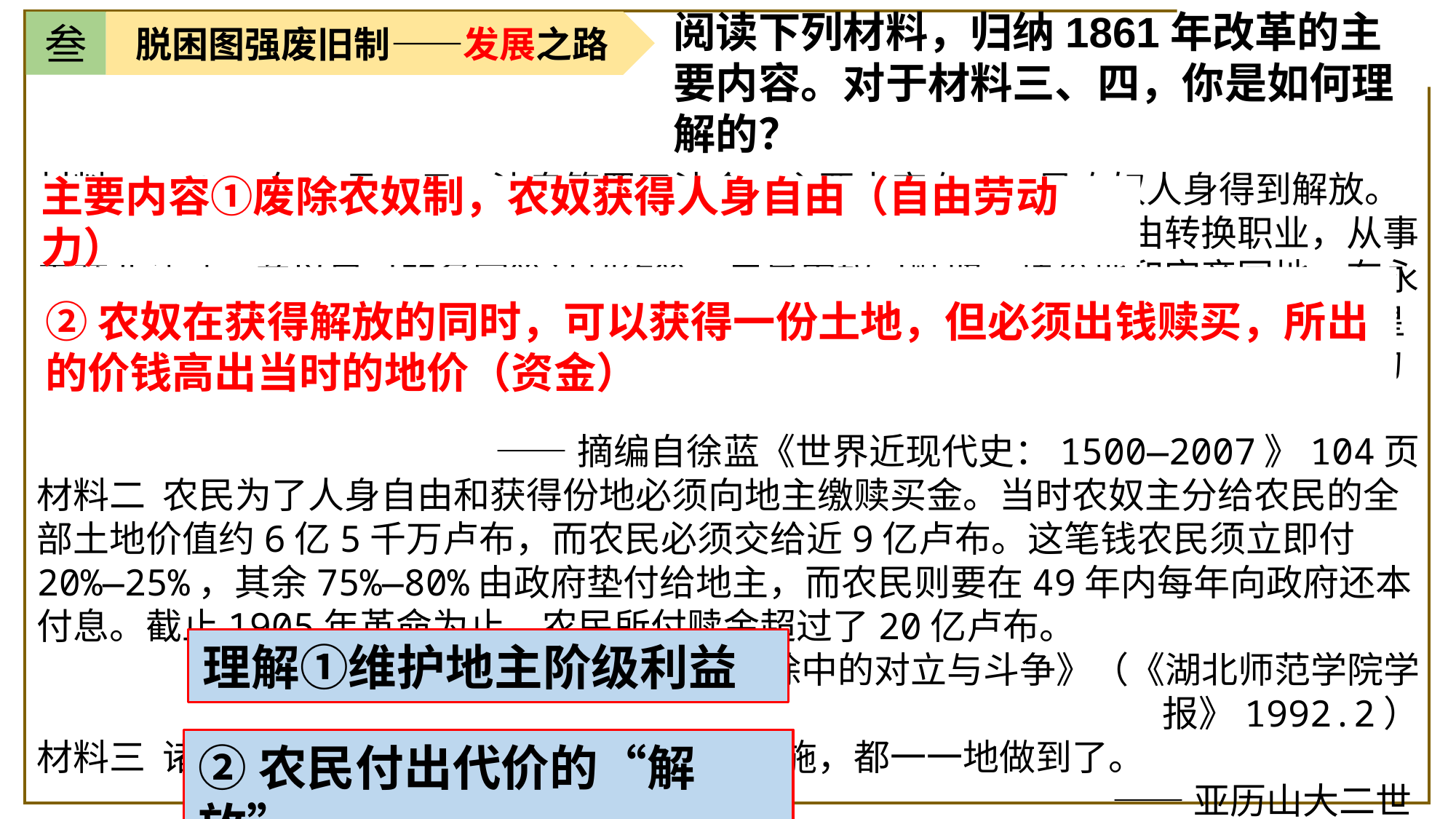

阅读下列材料，归纳1861年改革的主要内容。对于材料三、四，你是如何理解的？

叁
脱困图强废旧制——发展之路
材料一  1861年3月5日，沙皇签署了法令。主要内容有：一是农奴人身得到解放。他们可以自由处理个人和家庭事务，有权拥有动产和不动产，可以自由转换职业，从事工商业活动，并以自己的名字签订契约等。二是农奴可赎取一块份地和宅旁园地，有永久使用权。三是……按该法令解放的农民共有1025万人。1863年和1866年，沙皇又先后两次颁布法令，解放了100万采邑农民和950万国有农民，完成了农奴制度的废除。
                      ——摘编自徐蓝《世界近现代史：1500—2007》104页
材料二  农民为了人身自由和获得份地必须向地主缴赎买金。当时农奴主分给农民的全部土地价值约6亿5千万卢布，而农民必须交给近9亿卢布。这笔钱农民须立即付20%—25%，其余75%—80%由政府垫付给地主，而农民则要在49年内每年向政府还本付息。截止1905年革命为止，农民所付赎金超过了20亿卢布。
——夏金霹《俄国农奴制度废除中的对立与斗争》（《湖北师范学院学报》1992.2）
材料三  诸位会深信，凡能够维护地主利益的措施，都一一地做到了。
——亚历山大二世
材料四  臭名昭著的“解放”，实际上是对农民进行残酷的掠夺。   ——列宁
主要内容①废除农奴制，农奴获得人身自由（自由劳动力）
②农奴在获得解放的同时，可以获得一份土地，但必须出钱赎买，所出的价钱高出当时的地价（资金）
理解①维护地主阶级利益
②农民付出代价的“解放”